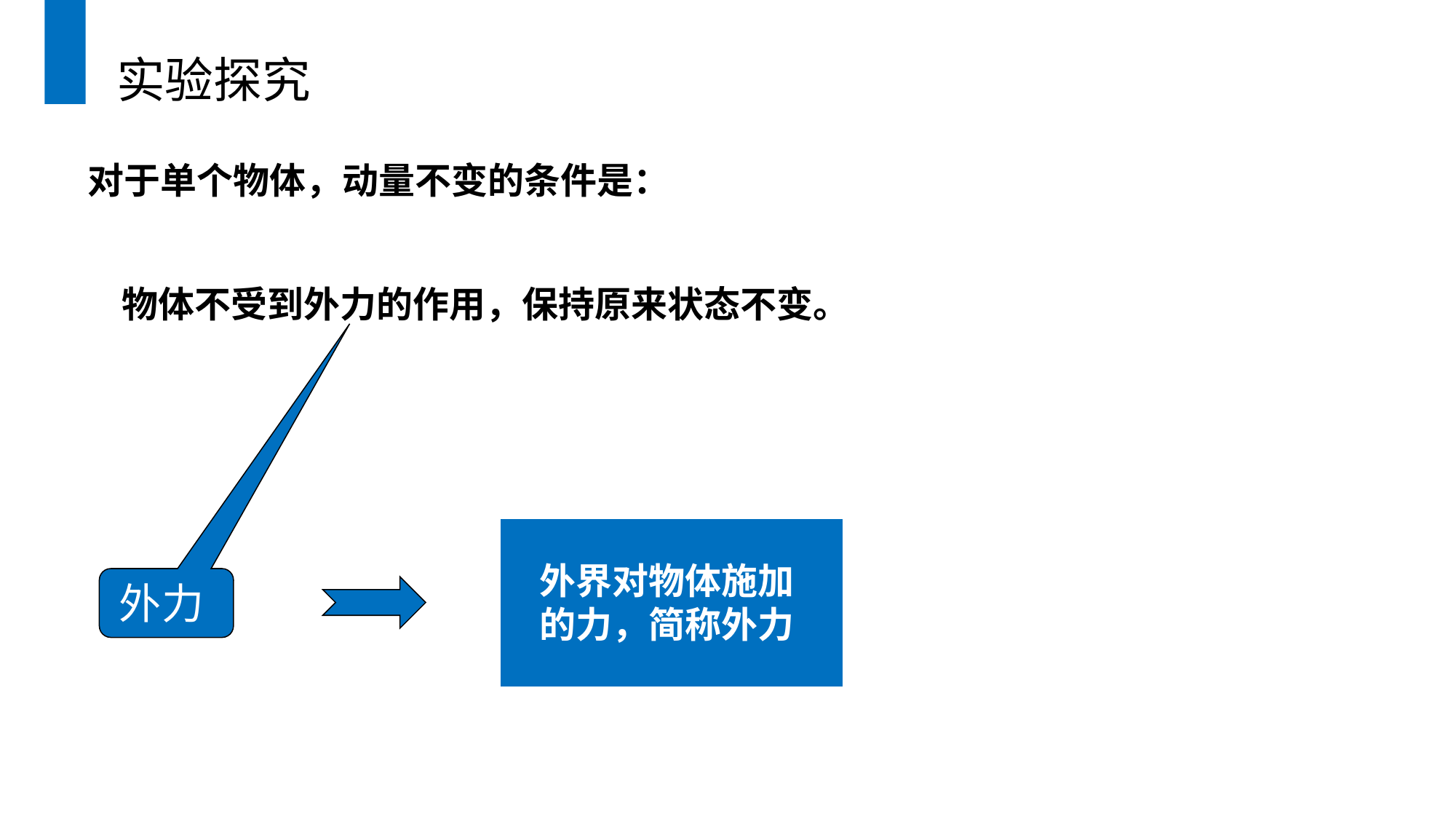

实验探究
对于单个物体，动量不变的条件是：
物体不受到外力的作用，保持原来状态不变。

外界对物体施加的力，简称外力

外力